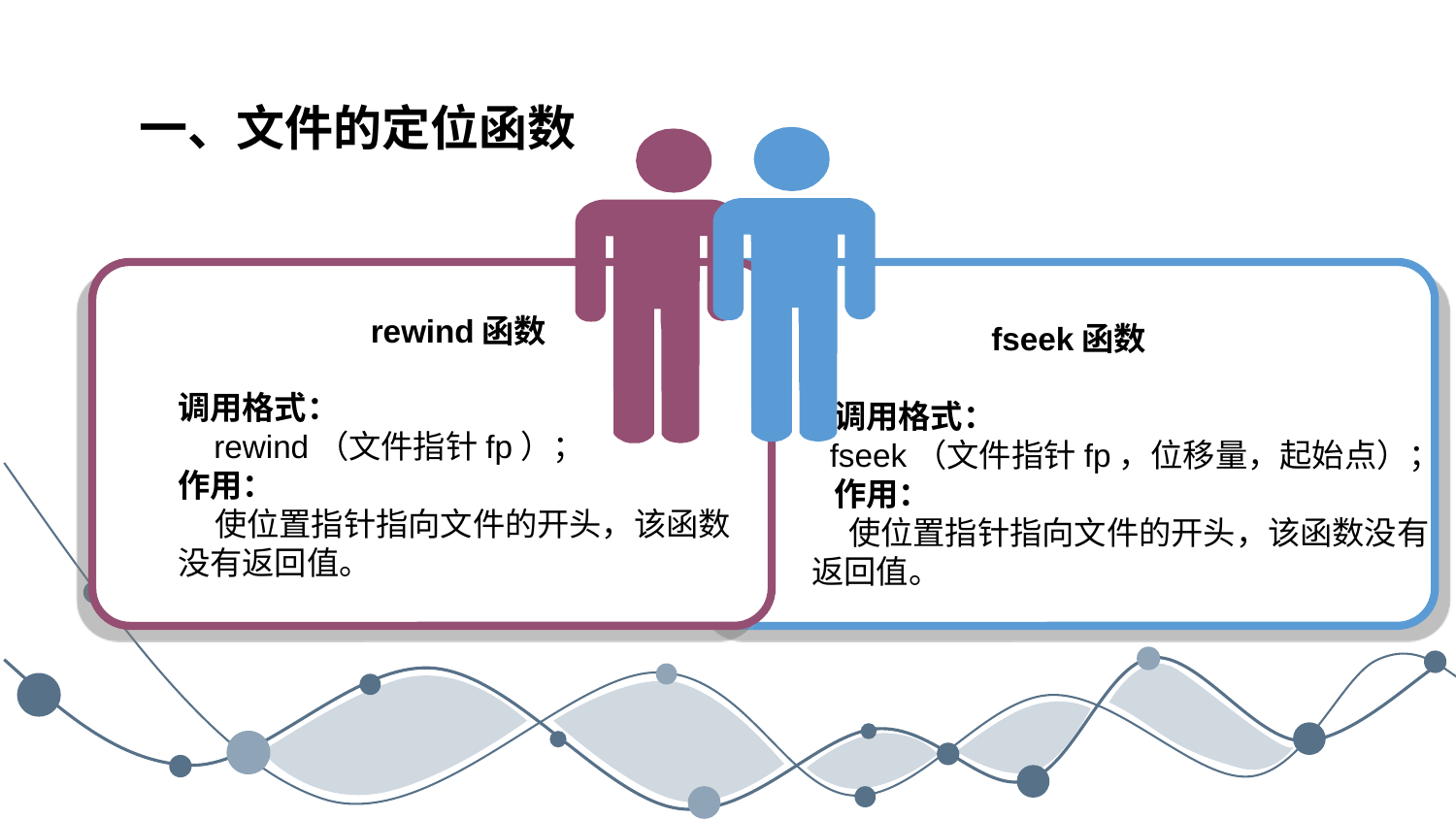

一、文件的定位函数

rewind函数

调用格式：
    rewind（文件指针fp）；
作用：
    使位置指针指向文件的开头，该函数没有返回值。

                    fseek函数

  调用格式：
  fseek（文件指针fp，位移量，起始点）；
  作用：
    使位置指针指向文件的开头，该函数没有返回值。